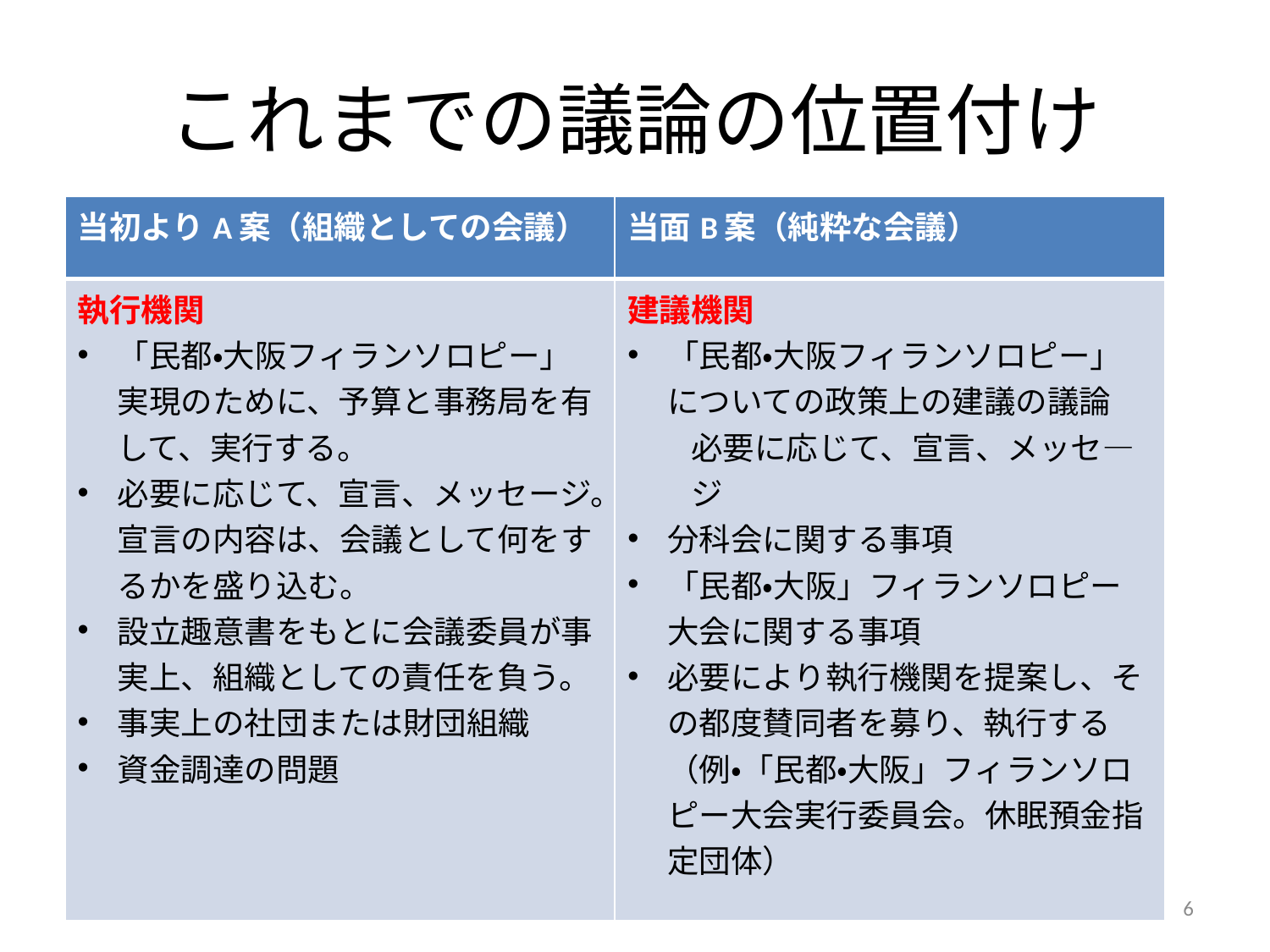

# これまでの議論の位置付け
| 当初よりA案（組織としての会議） | 当面B案（純粋な会議） |
| --- | --- |
| 執行機関 「民都・大阪フィランソロピー」実現のために、予算と事務局を有して、実行する。 必要に応じて、宣言、メッセージ。宣言の内容は、会議として何をするかを盛り込む。 設立趣意書をもとに会議委員が事実上、組織としての責任を負う。 事実上の社団または財団組織 資金調達の問題 | 建議機関 「民都・大阪フィランソロピー」についての政策上の建議の議論 必要に応じて、宣言、メッセ―ジ 分科会に関する事項 「民都・大阪」フィランソロピー大会に関する事項 必要により執行機関を提案し、その都度賛同者を募り、執行する（例・「民都・大阪」フィランソロピー大会実行委員会。休眠預金指定団体） |

6